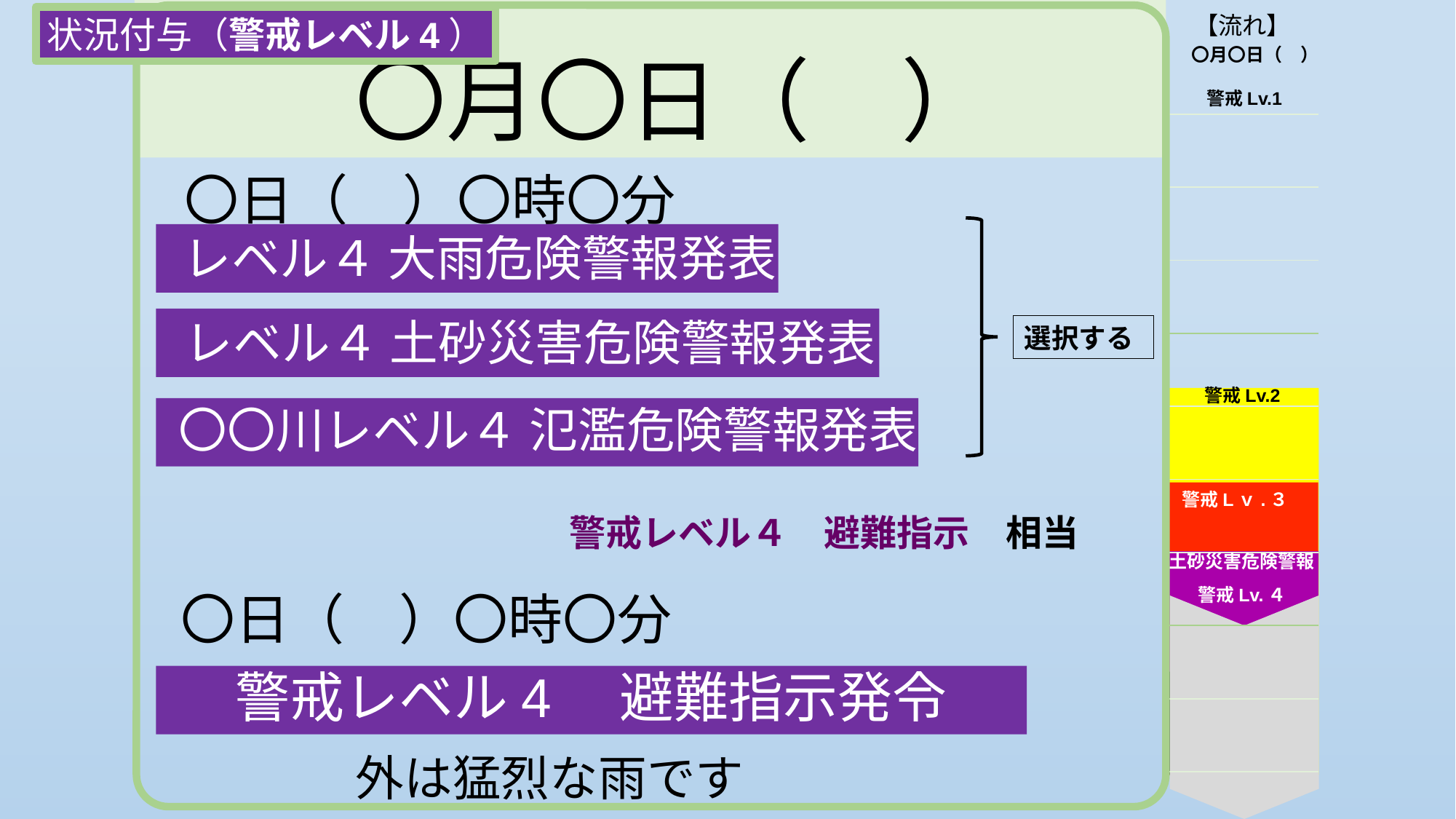

〇月〇日（　）
| 【流れ】 |
| --- |
|  |
|  |
|  |
|  |
|  |
|  |
|  |
|  |
|  |
|  |

状況付与（警戒レベル4）
〇月〇日（　）
警戒Lv.1
〇日（　）〇時〇分

 レベル４ 大雨危険警報発表
 レベル４ 土砂災害危険警報発表
選択する
警戒Lv.2

 〇〇川レベル４ 氾濫危険警報発表

警戒Lｖ.３
警戒レベル４　避難指示　相当
土砂災害危険警報

警戒Lv.４
 〇日（　）〇時〇分

警戒レベル4　避難指示発令

外は猛烈な雨です